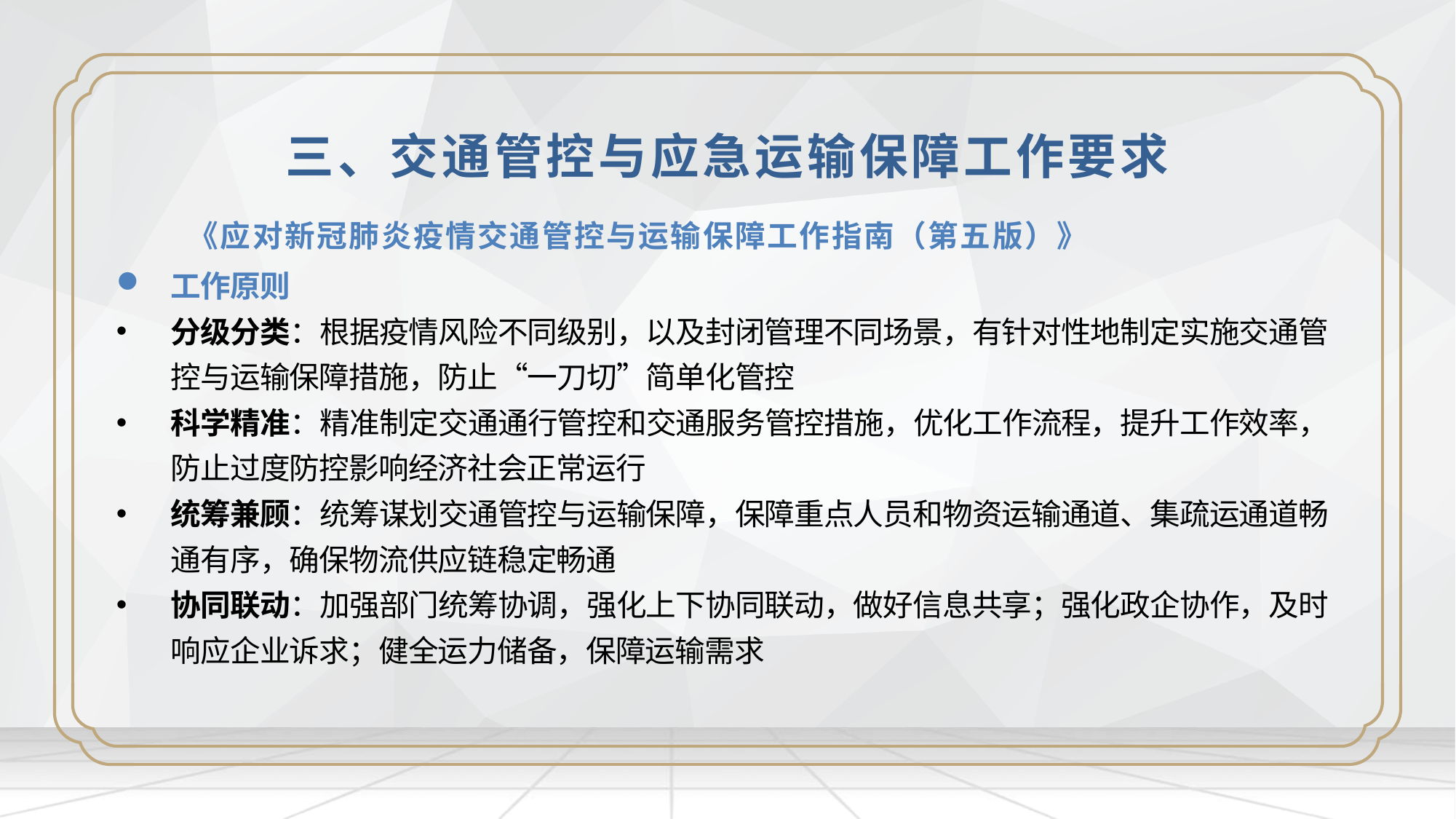

三、交通管控与应急运输保障工作要求
《应对新冠肺炎疫情交通管控与运输保障工作指南（第五版）》
工作原则
分级分类：根据疫情风险不同级别，以及封闭管理不同场景，有针对性地制定实施交通管控与运输保障措施，防止“一刀切”简单化管控
科学精准：精准制定交通通行管控和交通服务管控措施，优化工作流程，提升工作效率，防止过度防控影响经济社会正常运行
统筹兼顾：统筹谋划交通管控与运输保障，保障重点人员和物资运输通道、集疏运通道畅通有序，确保物流供应链稳定畅通
协同联动：加强部门统筹协调，强化上下协同联动，做好信息共享；强化政企协作，及时响应企业诉求；健全运力储备，保障运输需求